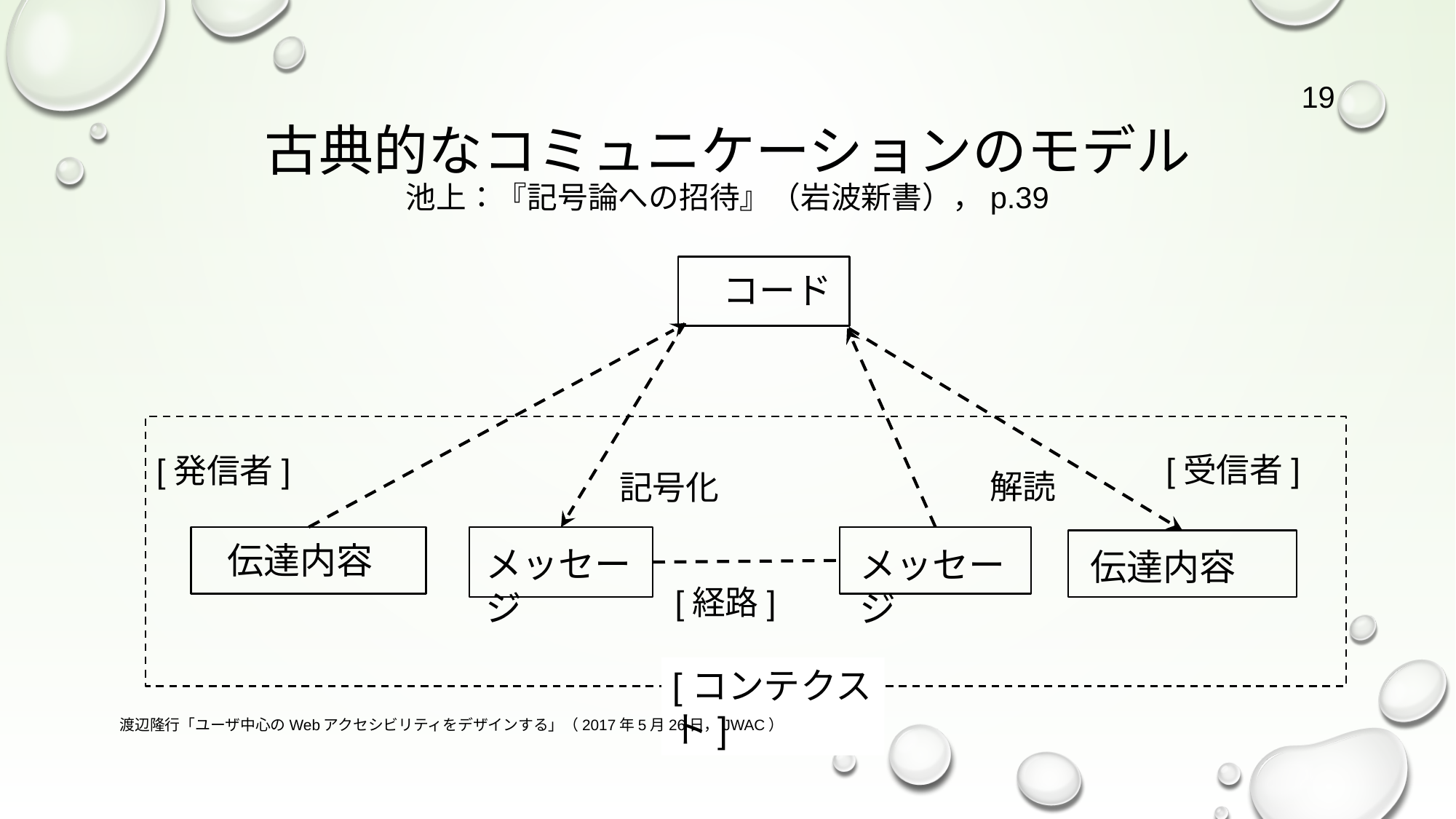

# 古典的なコミュニケーションのモデル 池上：『記号論への招待』（岩波新書），p.39
19

コード

[受信者]
[発信者]
解読
記号化

伝達内容
メッセージ
メッセージ
伝達内容
[経路]
[コンテクスト]
渡辺隆行「ユーザ中心のWebアクセシビリティをデザインする」（2017年5月26日，JWAC）